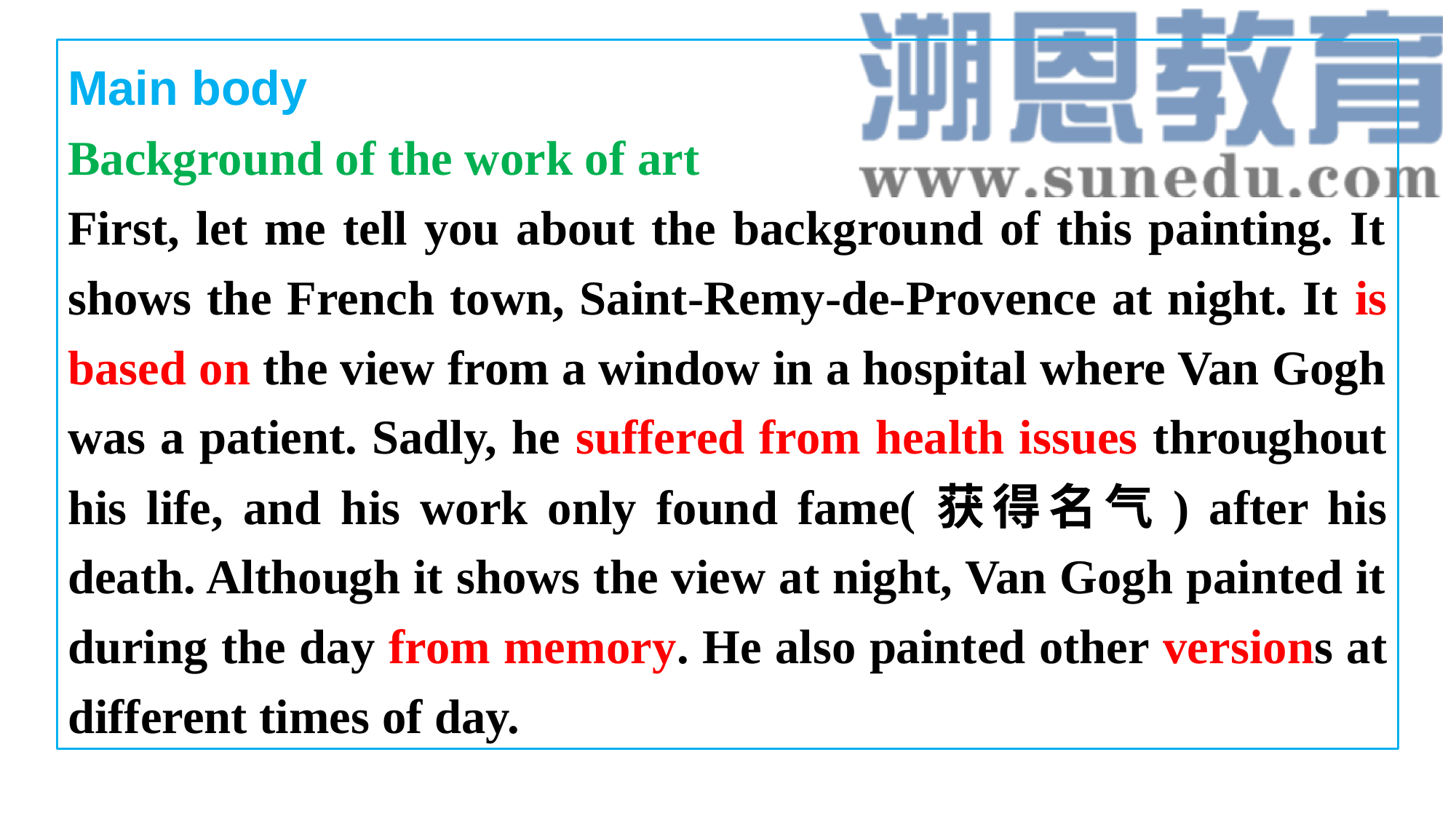

Main body
Background of the work of art
First, let me tell you about the background of this painting. It shows the French town, Saint-Remy-de-Provence at night. It is based on the view from a window in a hospital where Van Gogh was a patient. Sadly, he suffered from health issues throughout his life, and his work only found fame(获得名气) after his death. Although it shows the view at night, Van Gogh painted it during the day from memory. He also painted other versions at different times of day.